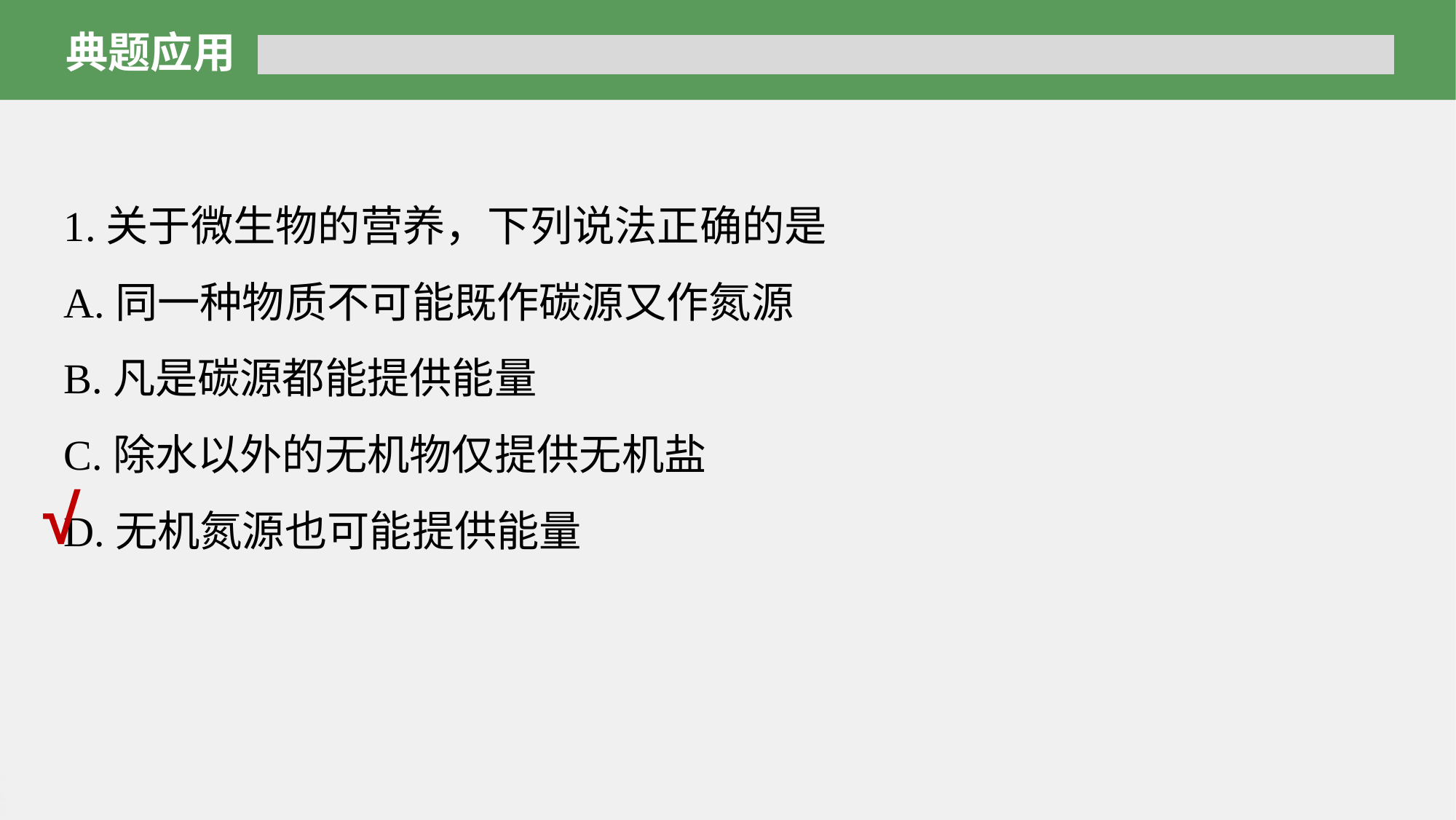

典题应用

1.关于微生物的营养，下列说法正确的是
A.同一种物质不可能既作碳源又作氮源
B.凡是碳源都能提供能量
C.除水以外的无机物仅提供无机盐
D.无机氮源也可能提供能量
√